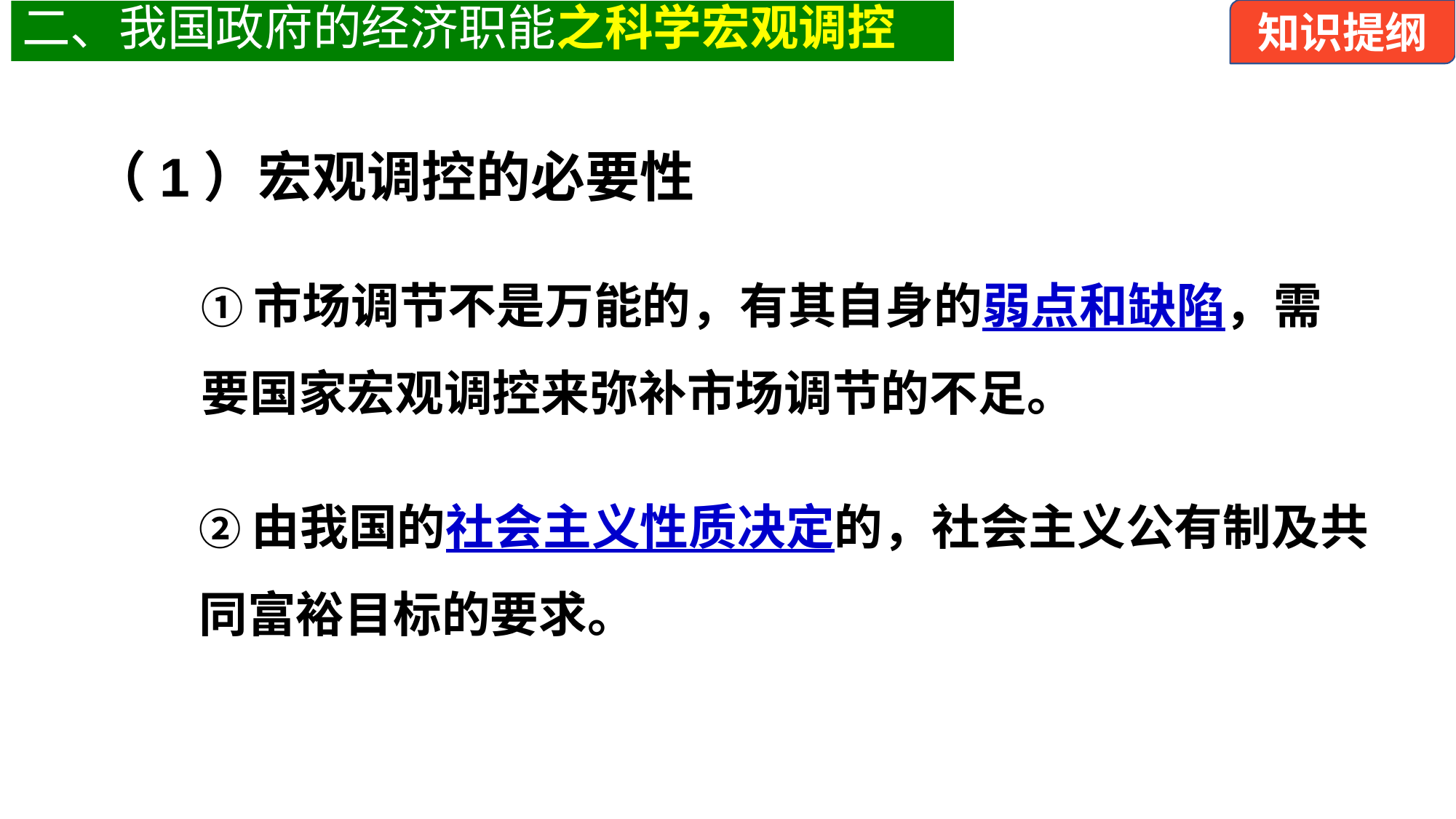

知识提纲
二、我国政府的经济职能之科学宏观调控
（1）宏观调控的必要性
①市场调节不是万能的，有其自身的弱点和缺陷，需要国家宏观调控来弥补市场调节的不足。
②由我国的社会主义性质决定的，社会主义公有制及共同富裕目标的要求。